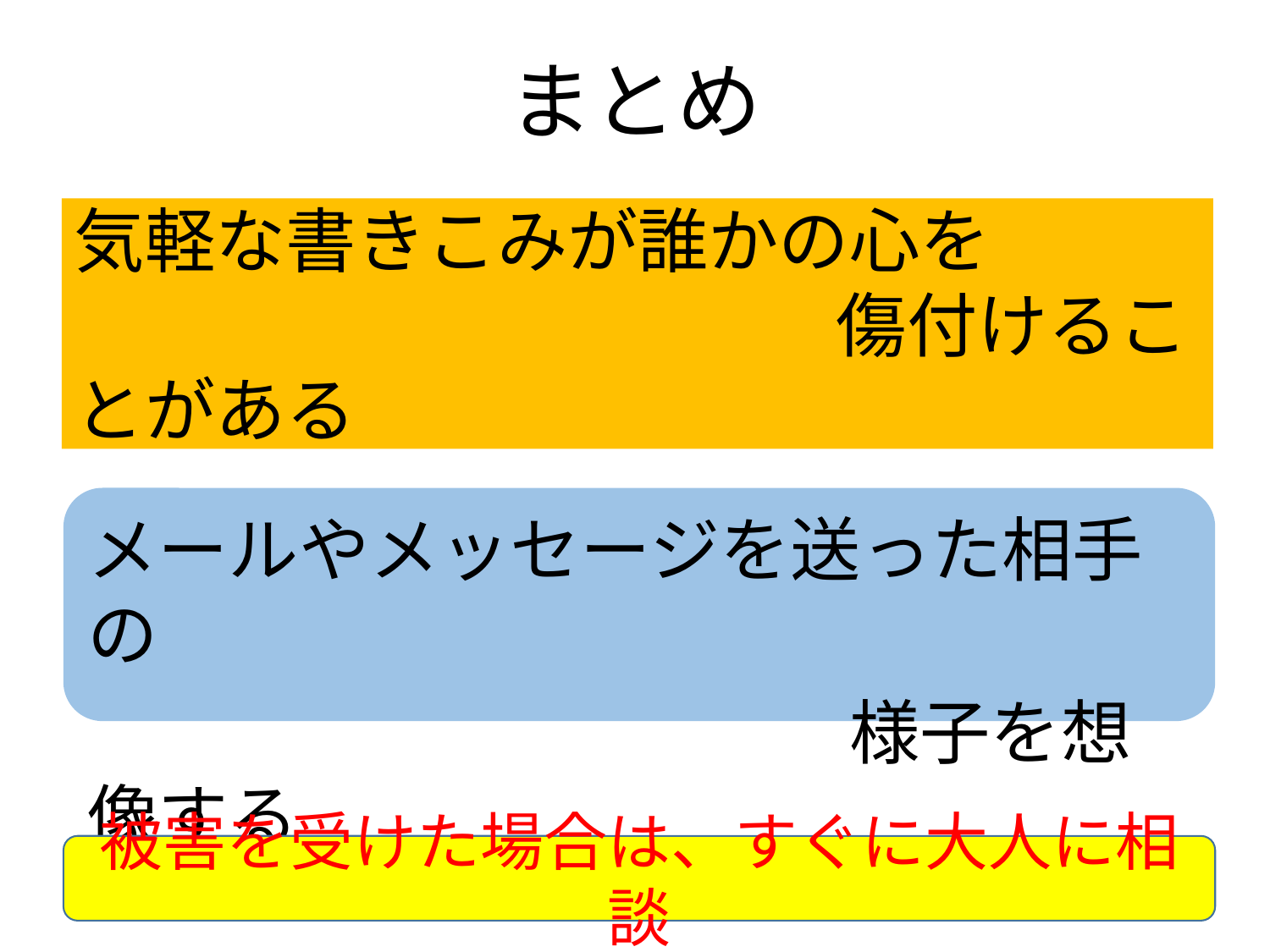

# まとめ
気軽な書きこみが誰かの心を　　　　　					傷付けることがある
メールやメッセージを送った相手の
						様子を想像する
被害を受けた場合は、すぐに大人に相談